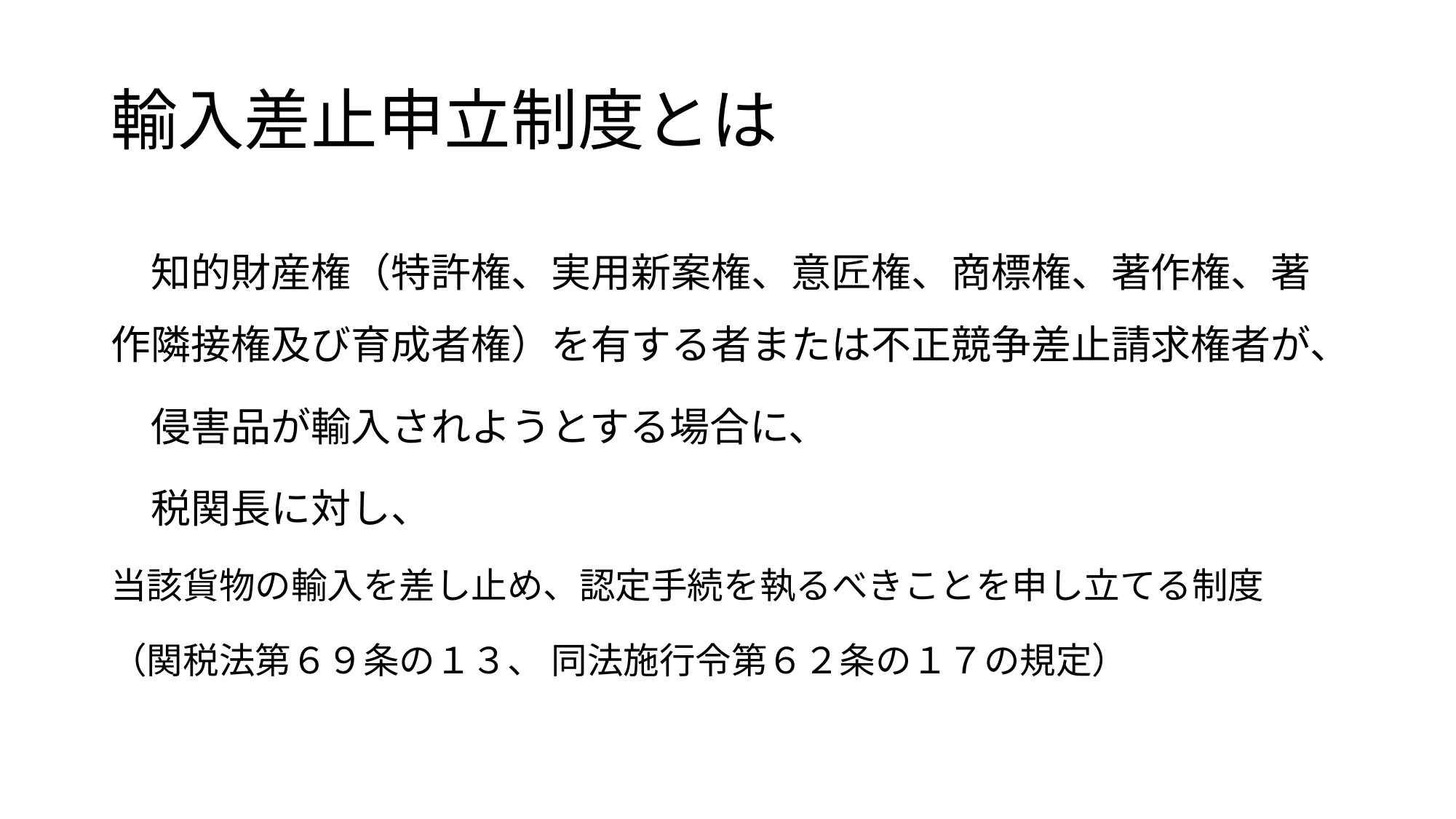

# 輸入差止申立制度とは
　知的財産権（特許権、実用新案権、意匠権、商標権、著作権、著作隣接権及び育成者権）を有する者または不正競争差止請求権者が、
　侵害品が輸入されようとする場合に、
　税関長に対し、
当該貨物の輸入を差し止め、認定手続を執るべきことを申し立てる制度
（関税法第６９条の１３、 同法施行令第６２条の１７の規定）